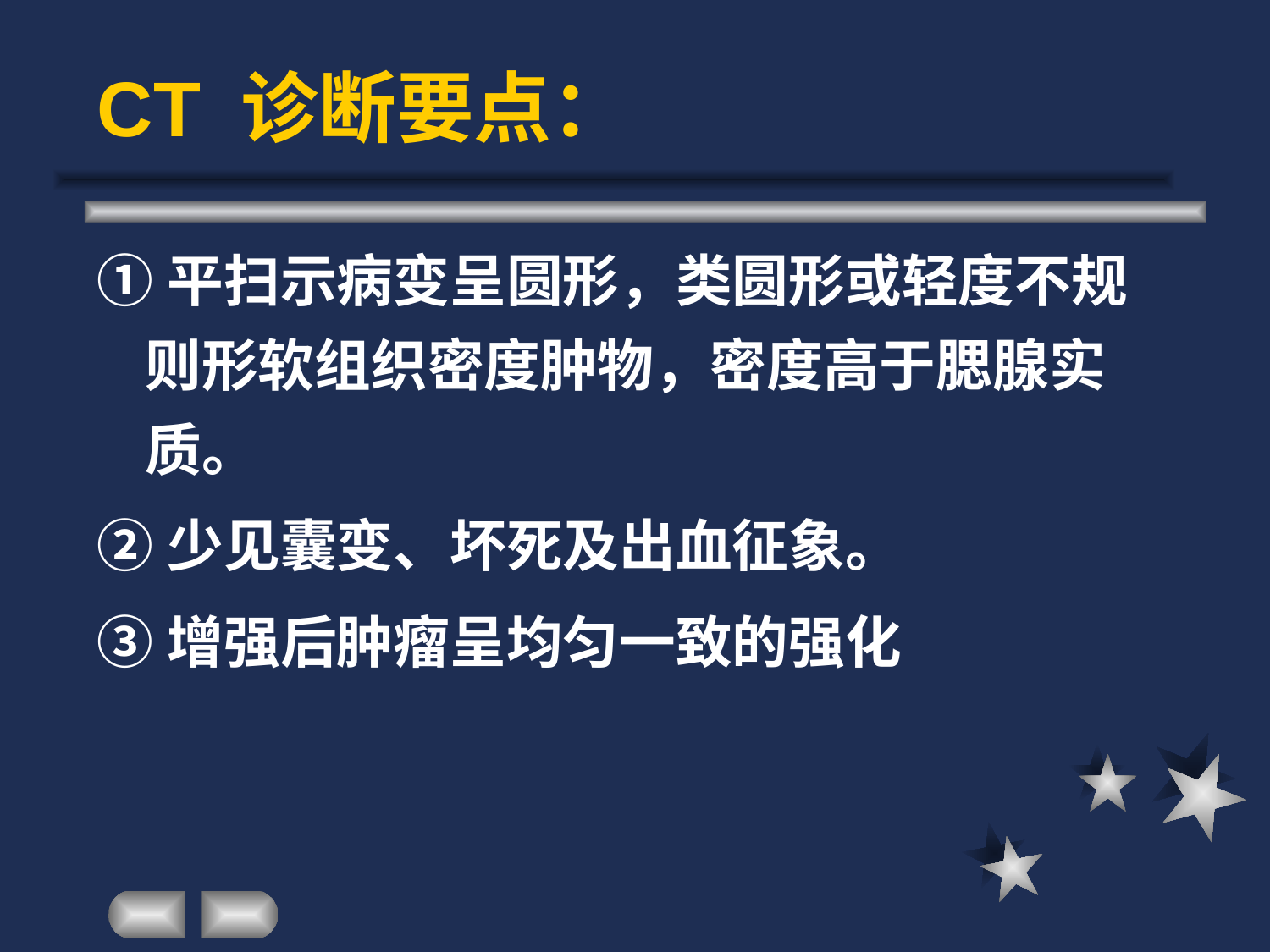

# CT 诊断要点：
①平扫示病变呈圆形，类圆形或轻度不规则形软组织密度肿物，密度高于腮腺实质。
②少见囊变、坏死及出血征象。
③增强后肿瘤呈均匀一致的强化